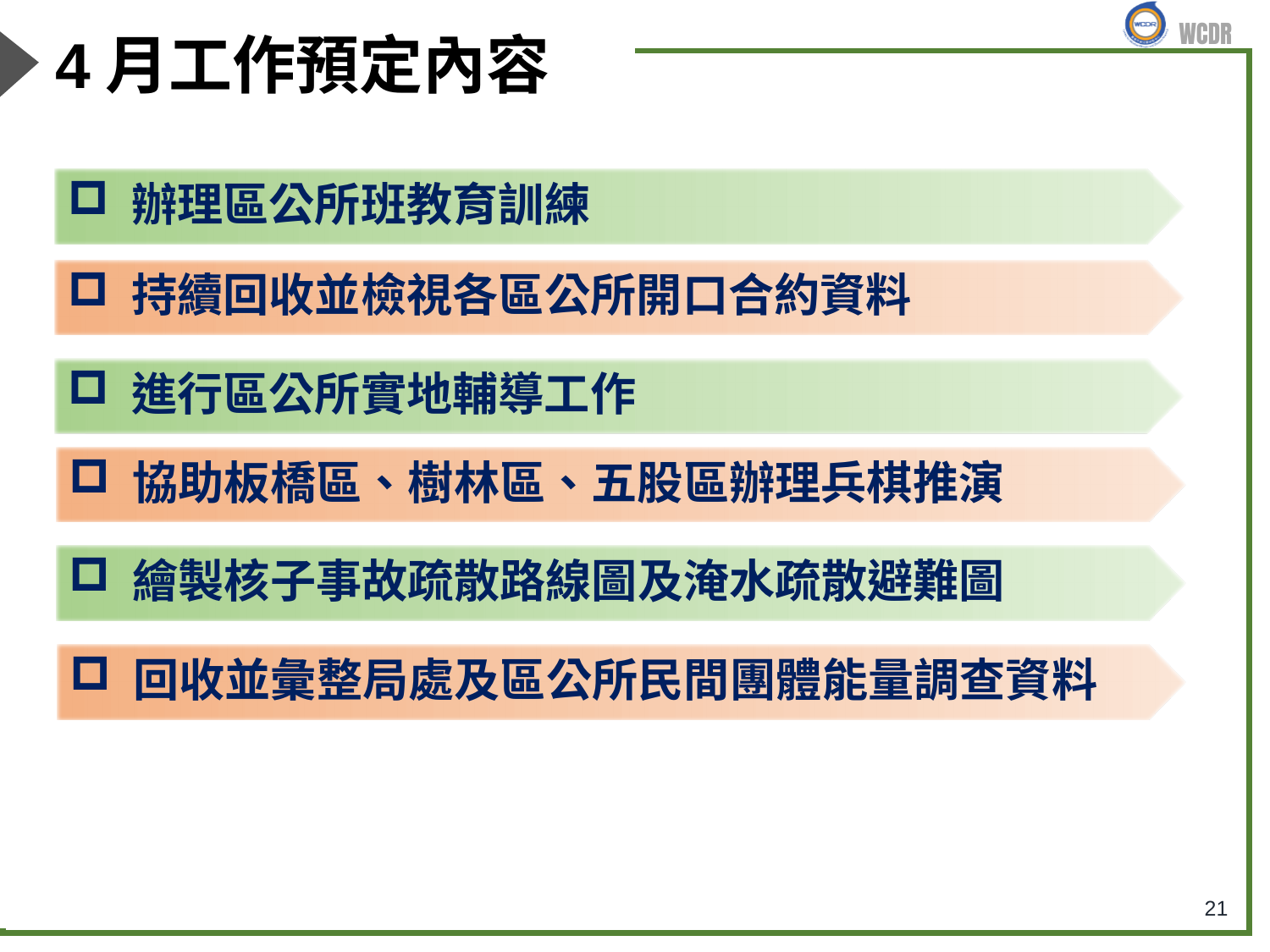

# 4月工作預定內容
辦理區公所班教育訓練
持續回收並檢視各區公所開口合約資料
進行區公所實地輔導工作
協助板橋區、樹林區、五股區辦理兵棋推演
繪製核子事故疏散路線圖及淹水疏散避難圖
回收並彙整局處及區公所民間團體能量調查資料
21